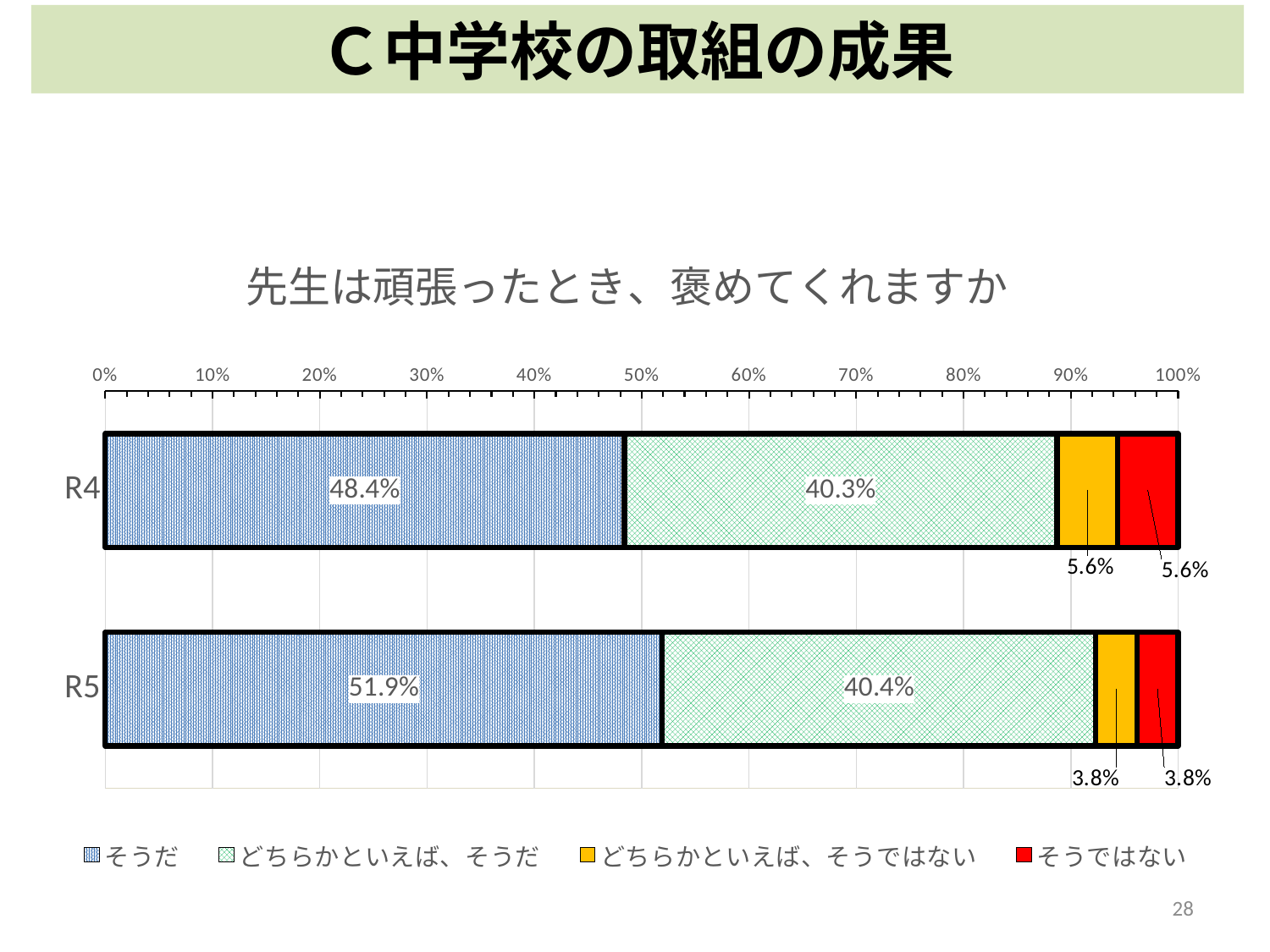

Ｃ中学校の取組の成果

### Chart: 先生は頑張ったとき、褒めてくれますか

| Category | そうだ | どちらかといえば、そうだ | どちらかといえば、そうではない | そうではない |
|---|---|---|---|---|
| R4 | 0.4838709677419355 | 0.4032258064516129 | 0.056451612903225805 | 0.056451612903225805 |
| R5 | 0.5192307692307693 | 0.40384615384615385 | 0.038461538461538464 | 0.038461538461538464 |
28